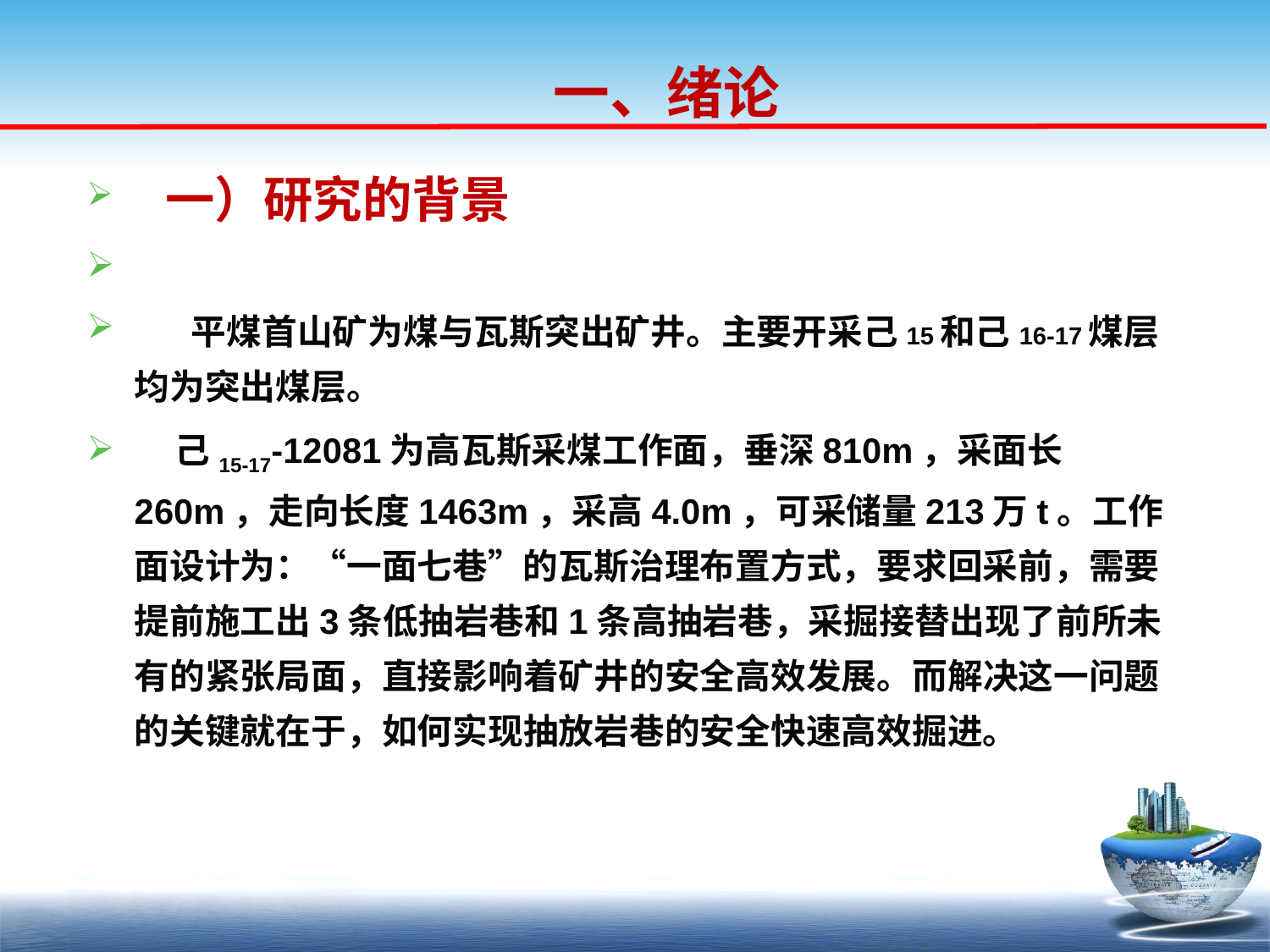

# 一、绪论
   一）研究的背景

      平煤首山矿为煤与瓦斯突出矿井。主要开采己15和己16-17煤层均为突出煤层。
    己15-17-12081为高瓦斯采煤工作面，垂深810m，采面长260m，走向长度1463m，采高4.0m，可采储量213万t。工作面设计为：“一面七巷”的瓦斯治理布置方式，要求回采前，需要提前施工出3条低抽岩巷和1条高抽岩巷，采掘接替出现了前所未有的紧张局面，直接影响着矿井的安全高效发展。而解决这一问题的关键就在于，如何实现抽放岩巷的安全快速高效掘进。